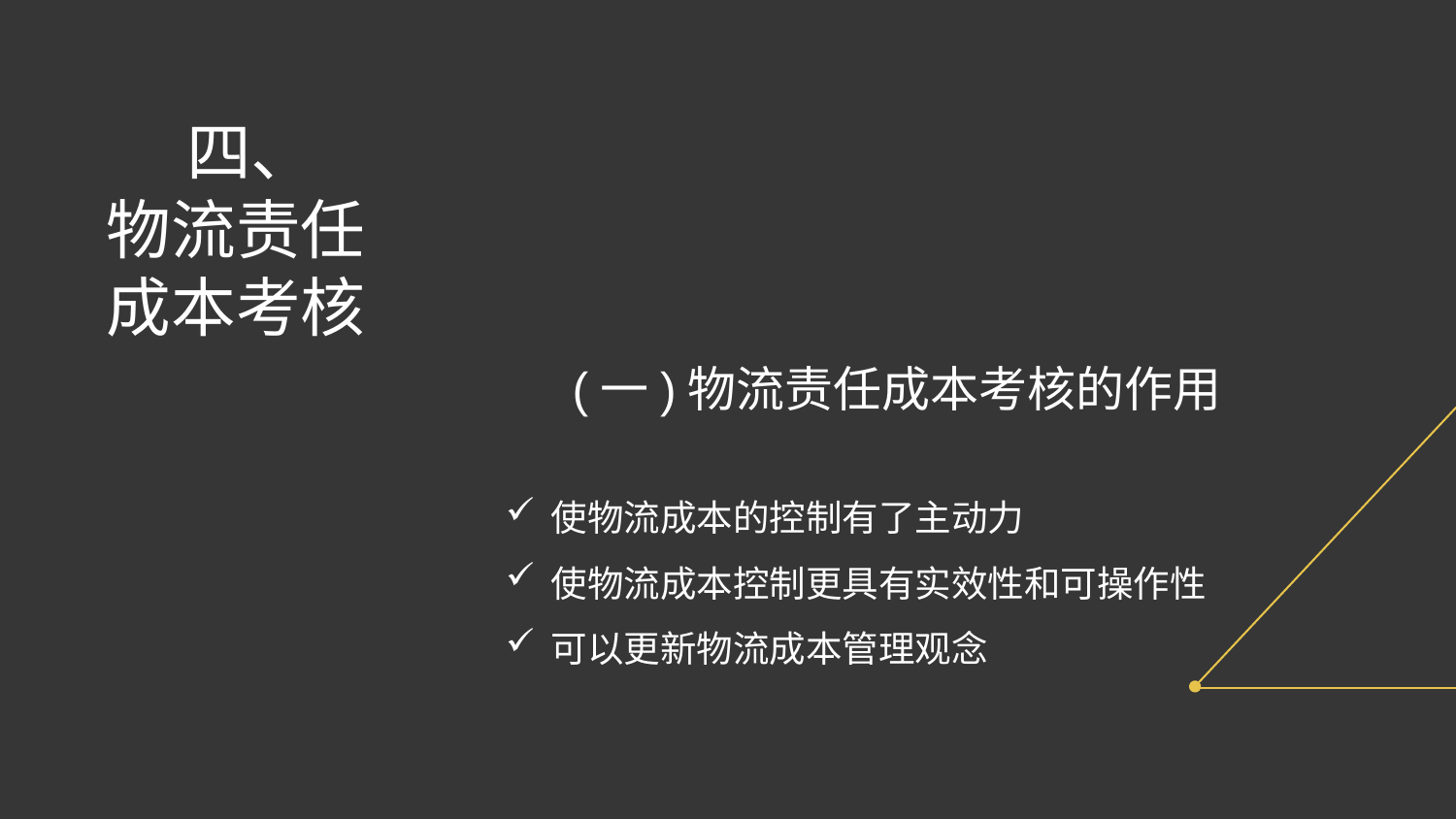

四、
物流责任
成本考核
(一)物流责任成本考核的作用
使物流成本的控制有了主动力
使物流成本控制更具有实效性和可操作性
可以更新物流成本管理观念